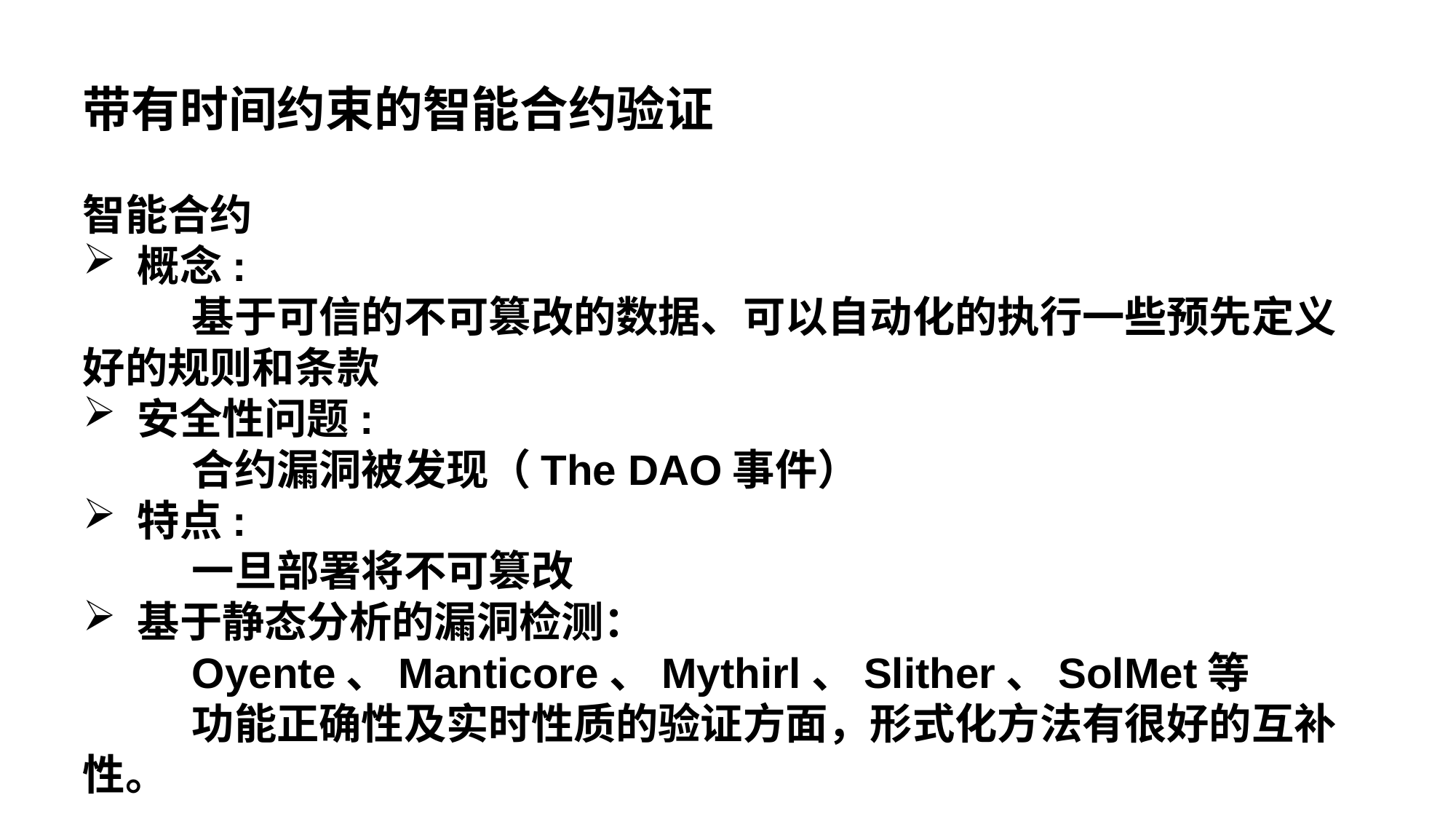

带有时间约束的智能合约验证

智能合约
概念:
	基于可信的不可篡改的数据、可以自动化的执行一些预先定义好的规则和条款
安全性问题:
	合约漏洞被发现（The DAO事件）
特点:
	一旦部署将不可篡改
基于静态分析的漏洞检测：
	Oyente、Manticore、Mythirl、Slither、SolMet等
	功能正确性及实时性质的验证方面，形式化方法有很好的互补性。